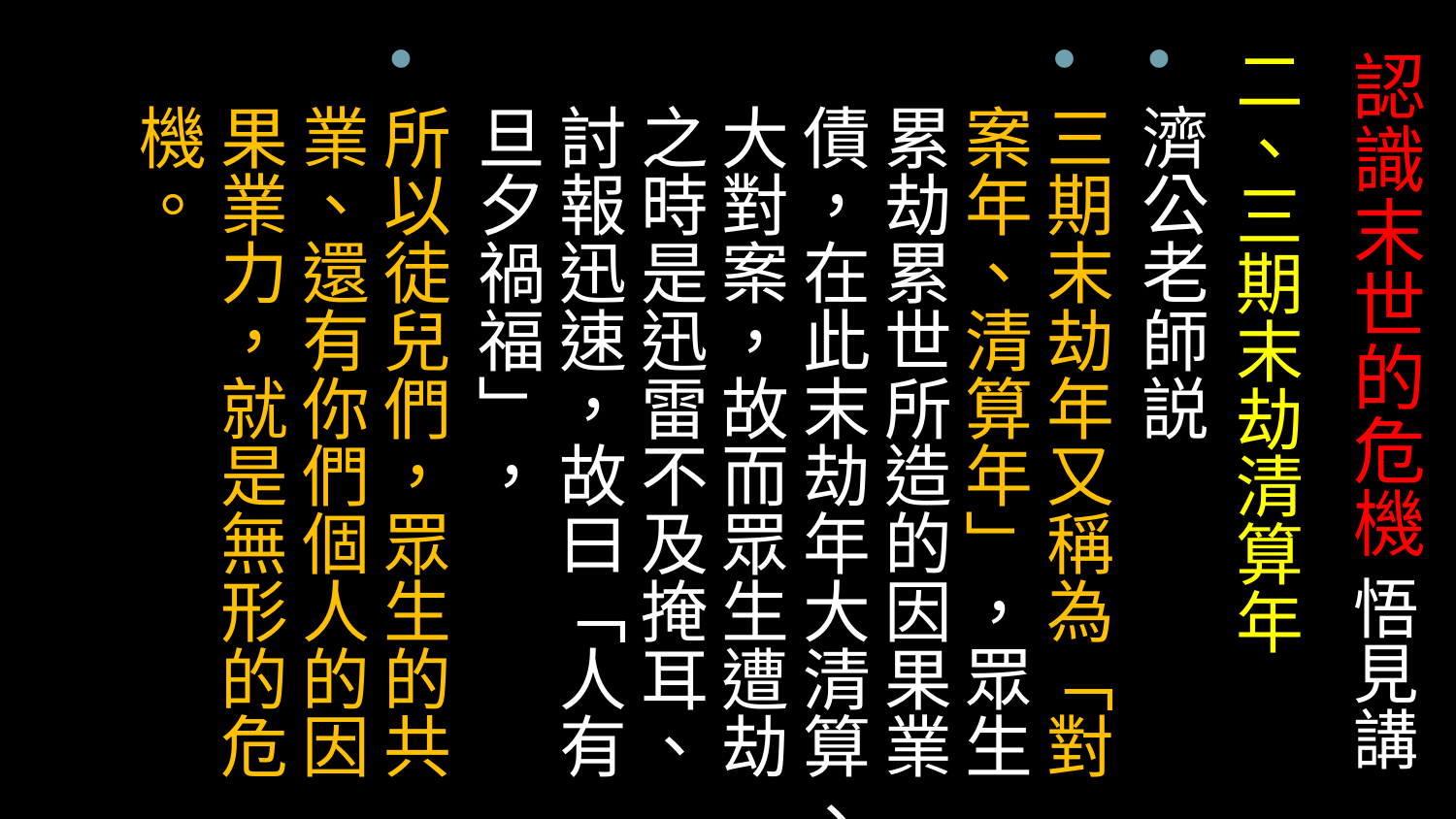

二、三期末劫清算年
濟公老師説
三期末劫年又稱為「對案年、清算年」，眾生累劫累世所造的因果業債，在此末劫年大清算、大對案，故而眾生遭劫之時是迅雷不及掩耳、討報迅速，故曰「人有旦夕禍福」，
所以徒兒們，眾生的共業、還有你們個人的因果業力，就是無形的危機。

# 認識末世的危機 悟見講